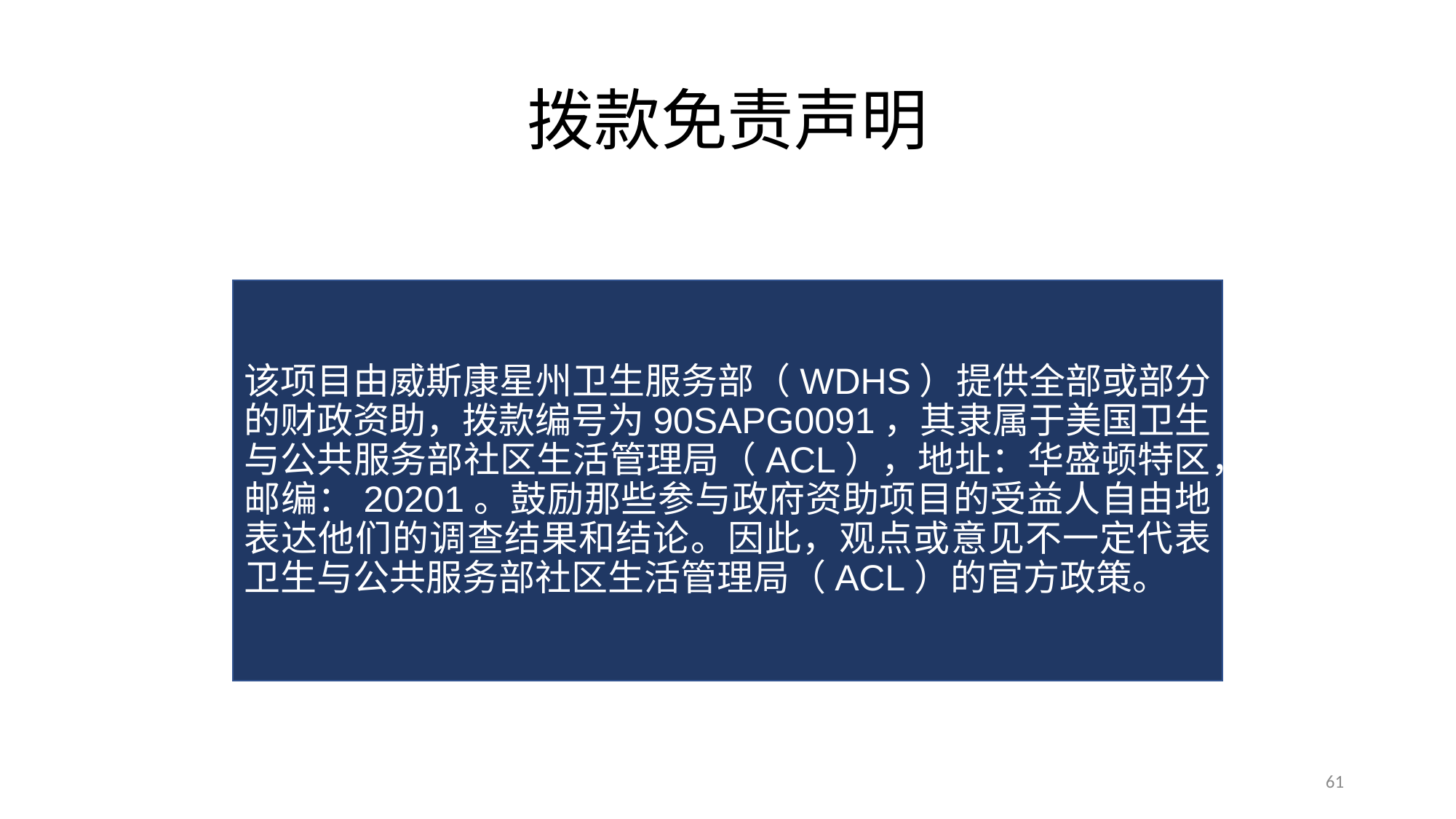

# 拨款免责声明
该项目由威斯康星州卫生服务部（WDHS）提供全部或部分的财政资助，拨款编号为90SAPG0091，其隶属于美国卫生与公共服务部社区生活管理局（ACL），地址：华盛顿特区，邮编：20201。鼓励那些参与政府资助项目的受益人自由地表达他们的调查结果和结论。因此，观点或意见不一定代表卫生与公共服务部社区生活管理局（ACL）的官方政策。
61